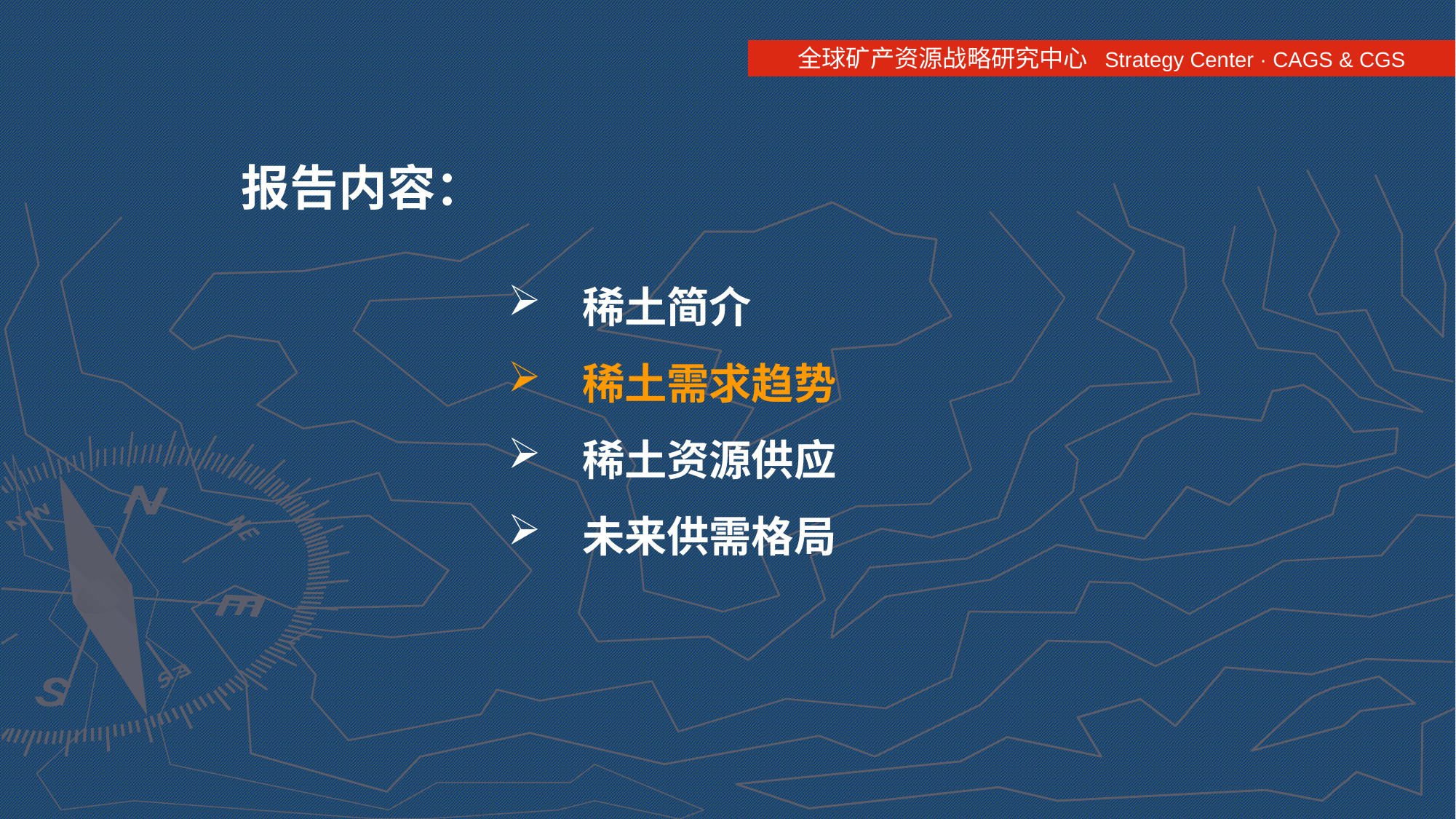

全球矿产资源战略研究中心  Strategy Center · CAGS & CGS
报告内容：
 稀土简介
 稀土需求趋势
 稀土资源供应
 未来供需格局